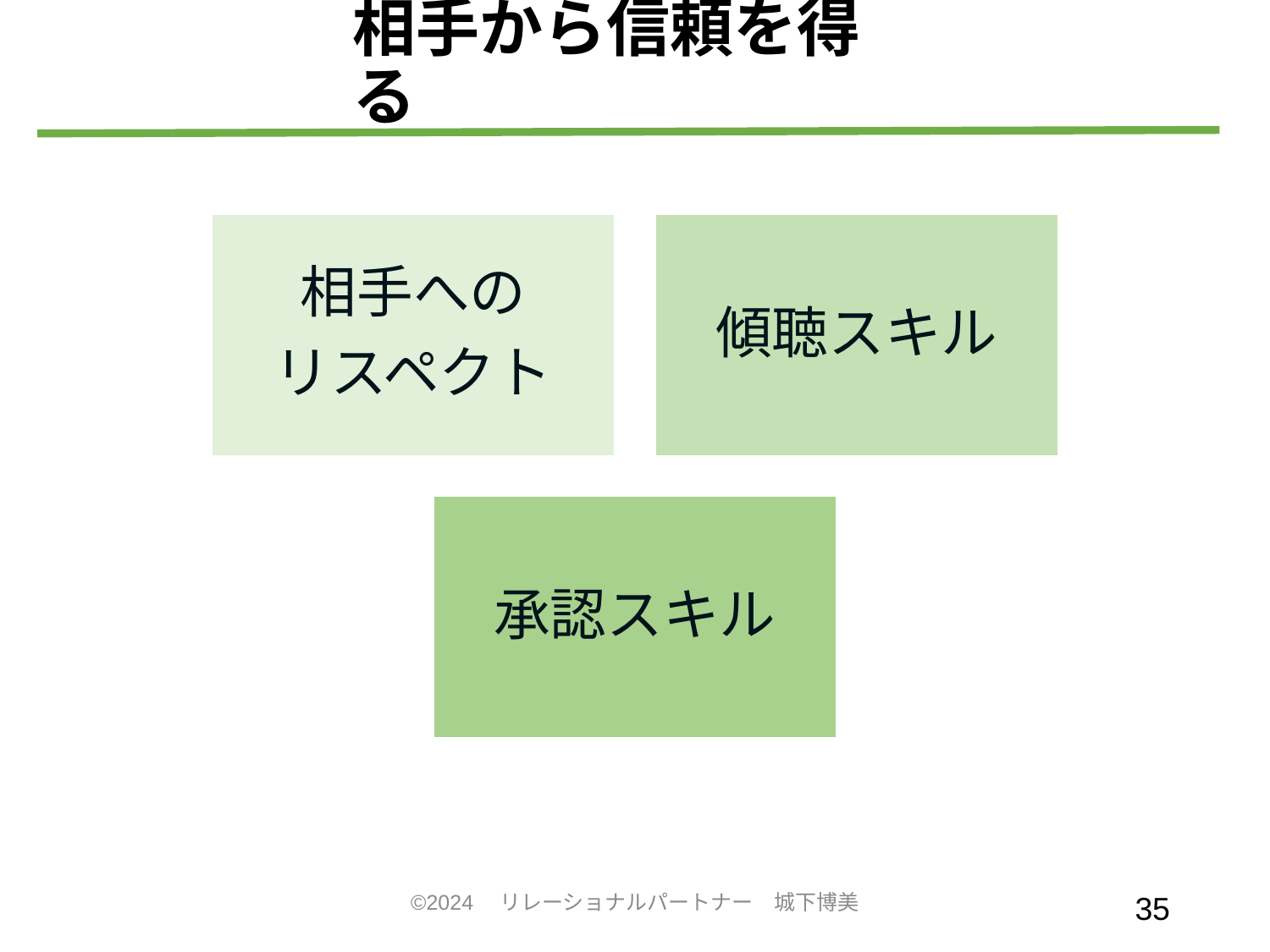

# 相手から信頼を得る
相手への
リスペクト
傾聴スキル
承認スキル
©2024　リレーショナルパートナー　城下博美
35